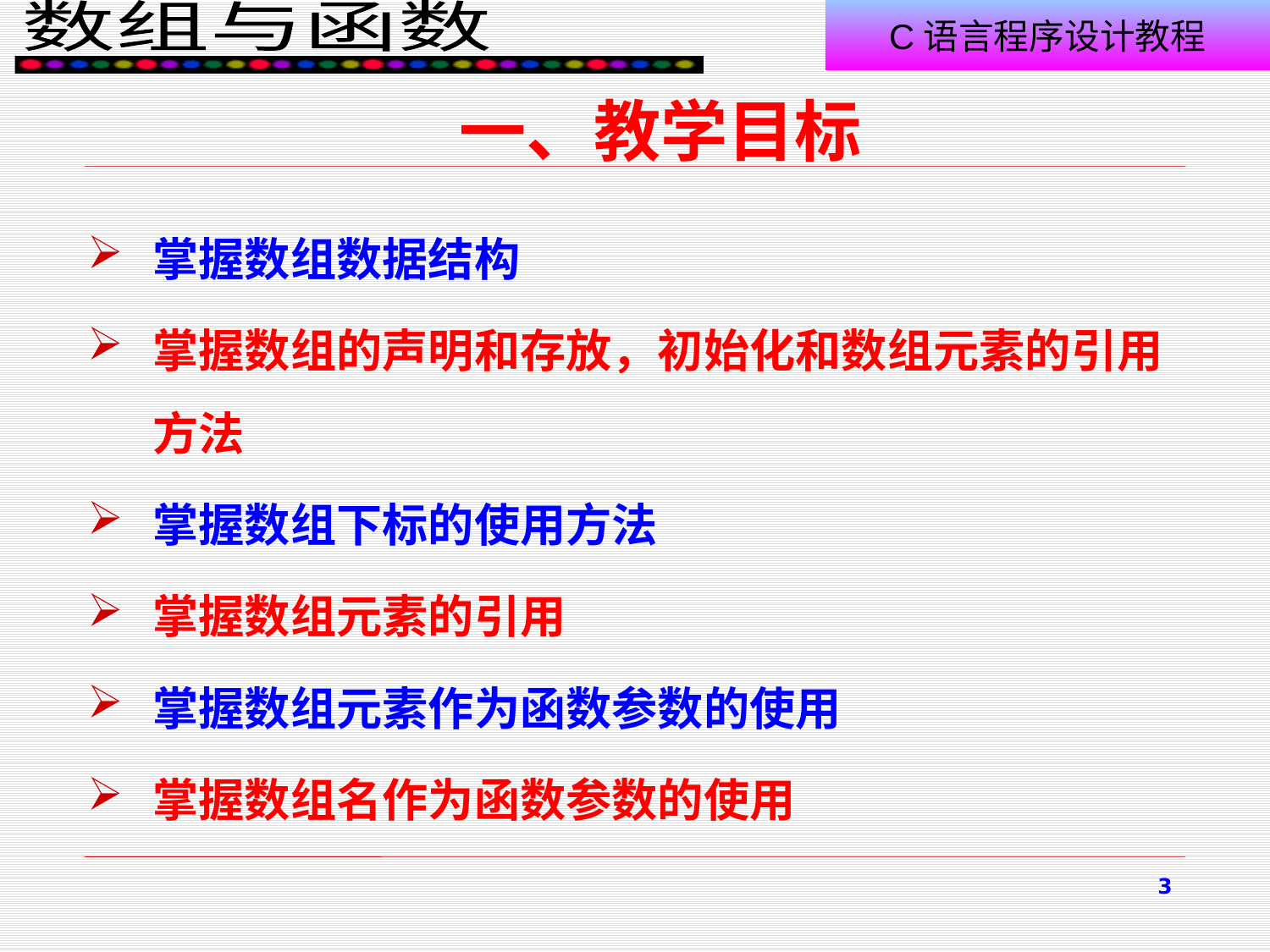

# 一、教学目标
掌握数组数据结构
掌握数组的声明和存放，初始化和数组元素的引用方法
掌握数组下标的使用方法
掌握数组元素的引用
掌握数组元素作为函数参数的使用
掌握数组名作为函数参数的使用

3